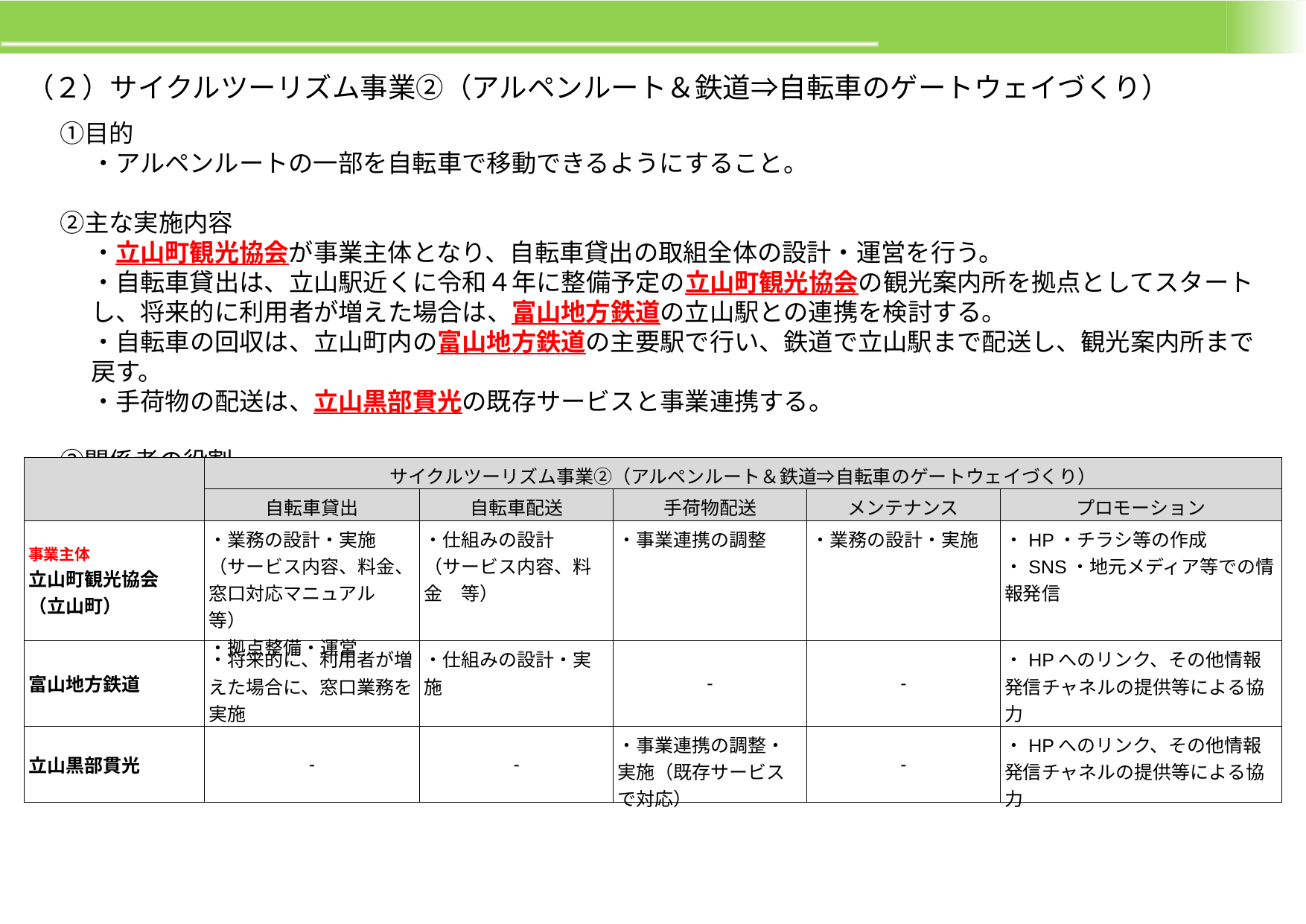

（２）サイクルツーリズム事業②（アルペンルート＆鉄道⇒自転車のゲートウェイづくり）
　①目的
・アルペンルートの一部を自転車で移動できるようにすること。

　②主な実施内容
・立山町観光協会が事業主体となり、自転車貸出の取組全体の設計・運営を行う。
・自転車貸出は、立山駅近くに令和４年に整備予定の立山町観光協会の観光案内所を拠点としてスタートし、将来的に利用者が増えた場合は、富山地方鉄道の立山駅との連携を検討する。
・自転車の回収は、立山町内の富山地方鉄道の主要駅で行い、鉄道で立山駅まで配送し、観光案内所まで戻す。
・手荷物の配送は、立山黒部貫光の既存サービスと事業連携する。

　③関係者の役割
|  | サイクルツーリズム事業②（アルペンルート＆鉄道⇒自転車のゲートウェイづくり） |  |  |  |  |
| --- | --- | --- | --- | --- | --- |
|  | 自転車貸出 | 自転車配送 | 手荷物配送 | メンテナンス | プロモーション |
| 事業主体 立山町観光協会 （立山町） | ・業務の設計・実施 （サービス内容、料金、窓口対応マニュアル 等） ・拠点整備・運営 | ・仕組みの設計 （サービス内容、料金　等） | ・事業連携の調整 | ・業務の設計・実施 | ・HP・チラシ等の作成 ・SNS・地元メディア等での情報発信 |
| 富山地方鉄道 | ・将来的に、利用者が増えた場合に、窓口業務を実施 | ・仕組みの設計・実施 | - | - | ・HPへのリンク、その他情報発信チャネルの提供等による協力 |
| 立山黒部貫光 | - | - | ・事業連携の調整・実施（既存サービスで対応） | - | ・HPへのリンク、その他情報発信チャネルの提供等による協力 |